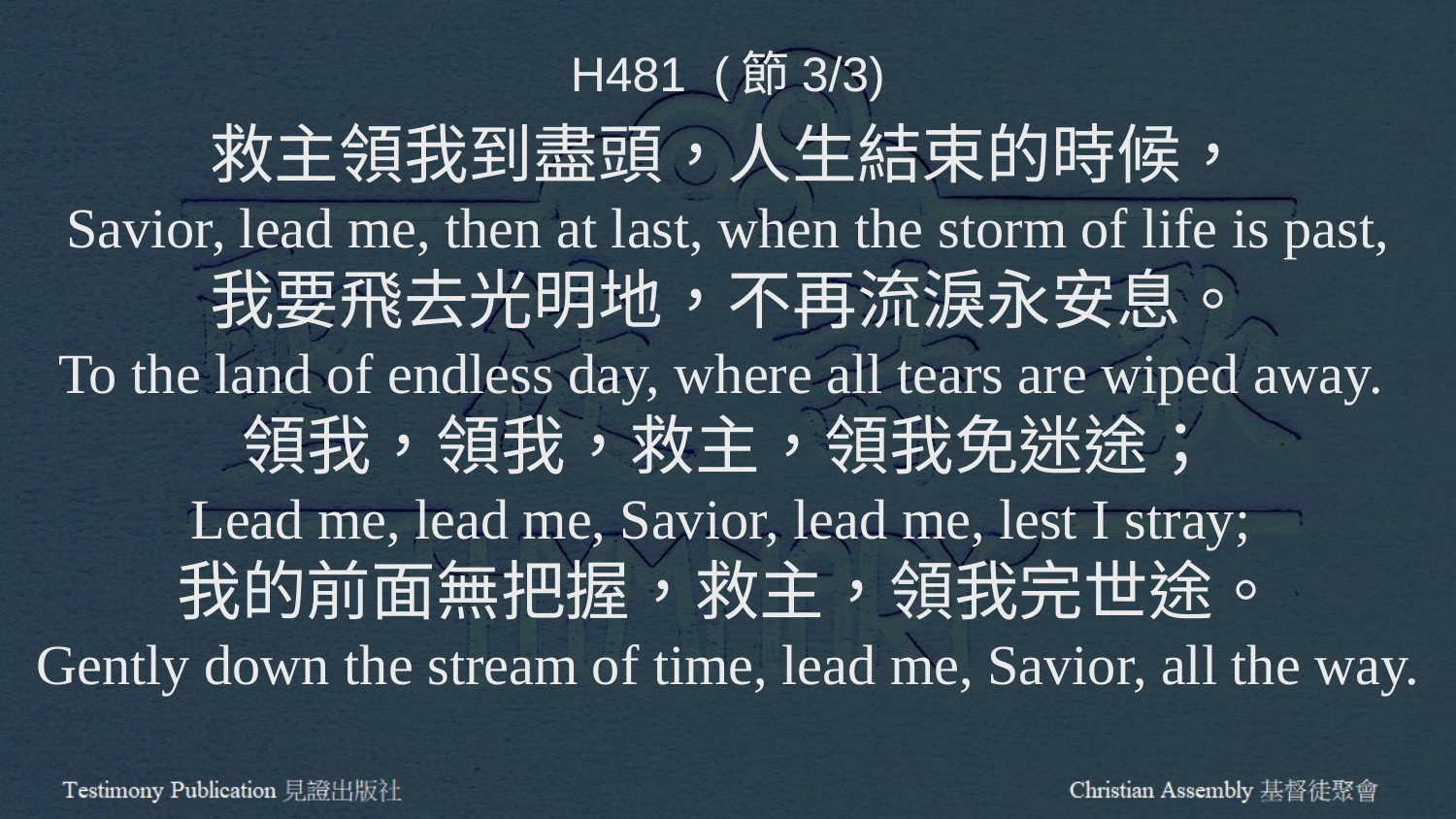

H481  (節3/3)
救主領我到盡頭，人生結束的時候，
Savior, lead me, then at last, when the storm of life is past,
我要飛去光明地，不再流淚永安息。
To the land of endless day, where all tears are wiped away.
領我，領我，救主，領我免迷途；
Lead me, lead me, Savior, lead me, lest I stray;
我的前面無把握，救主，領我完世途。
Gently down the stream of time, lead me, Savior, all the way.